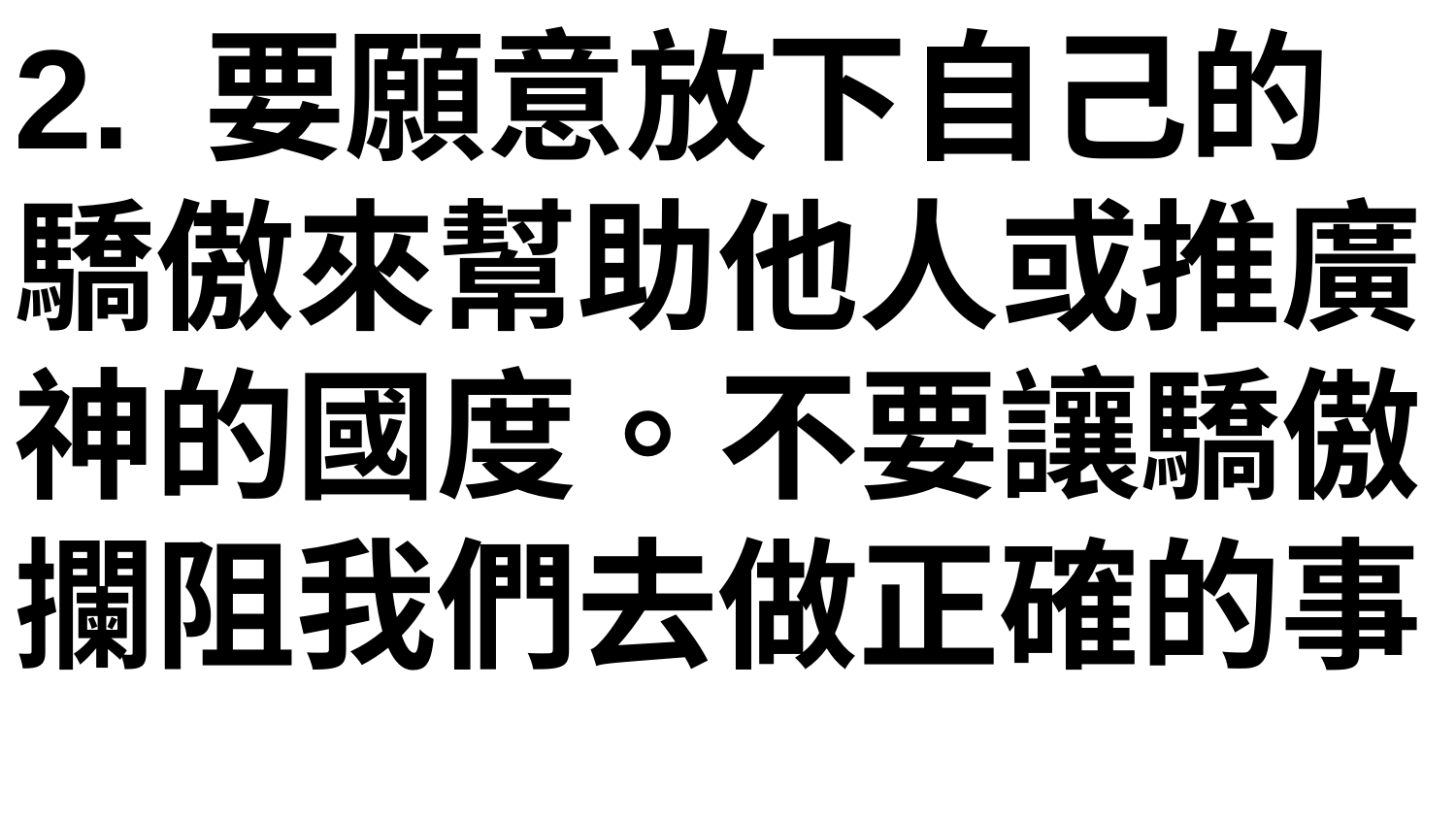

2. 要願意放下自己的驕傲來幫助他人或推廣神的國度。不要讓驕傲攔阻我們去做正確的事。